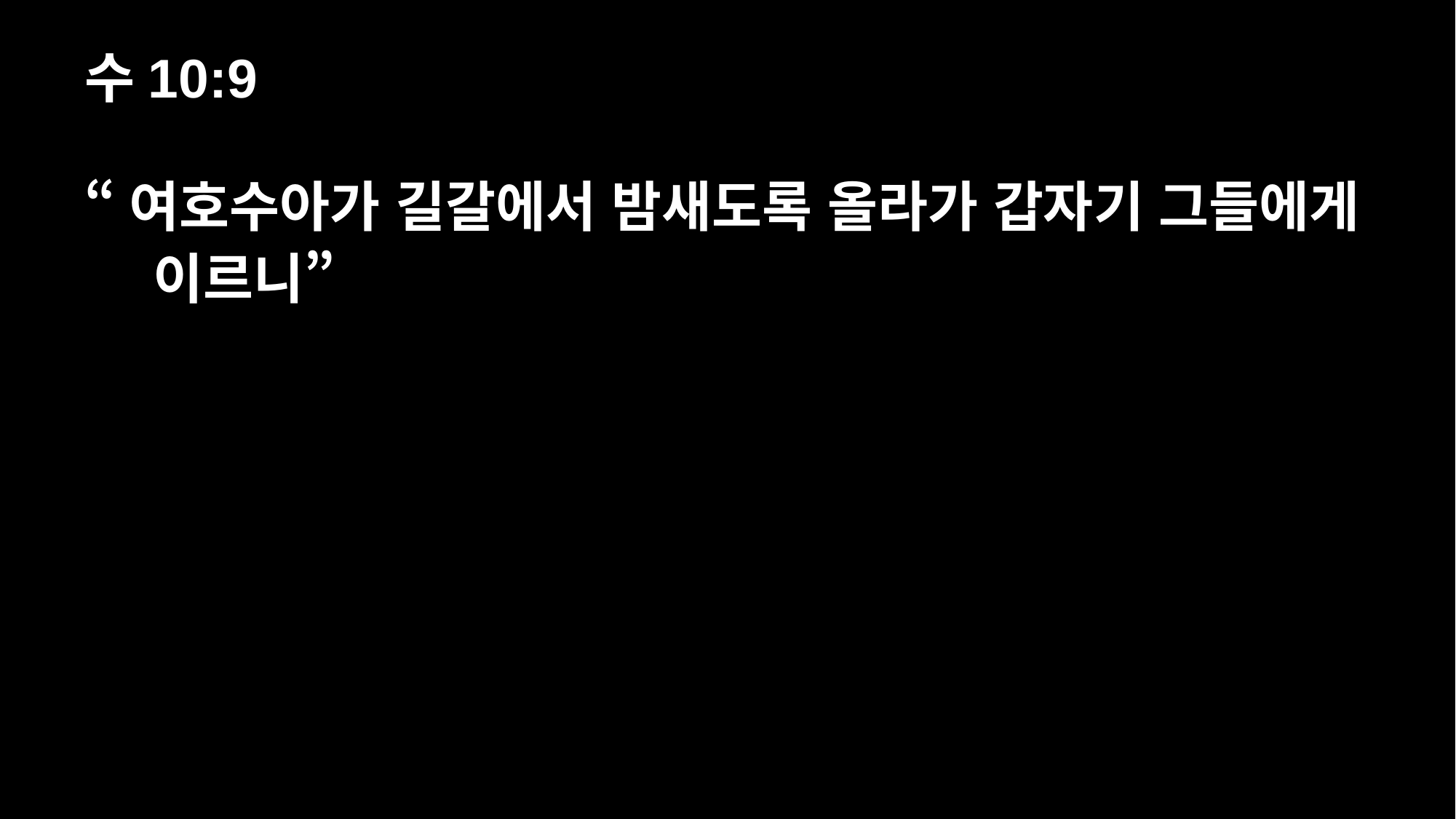

수10:9
“여호수아가 길갈에서 밤새도록 올라가 갑자기 그들에게 이르니”